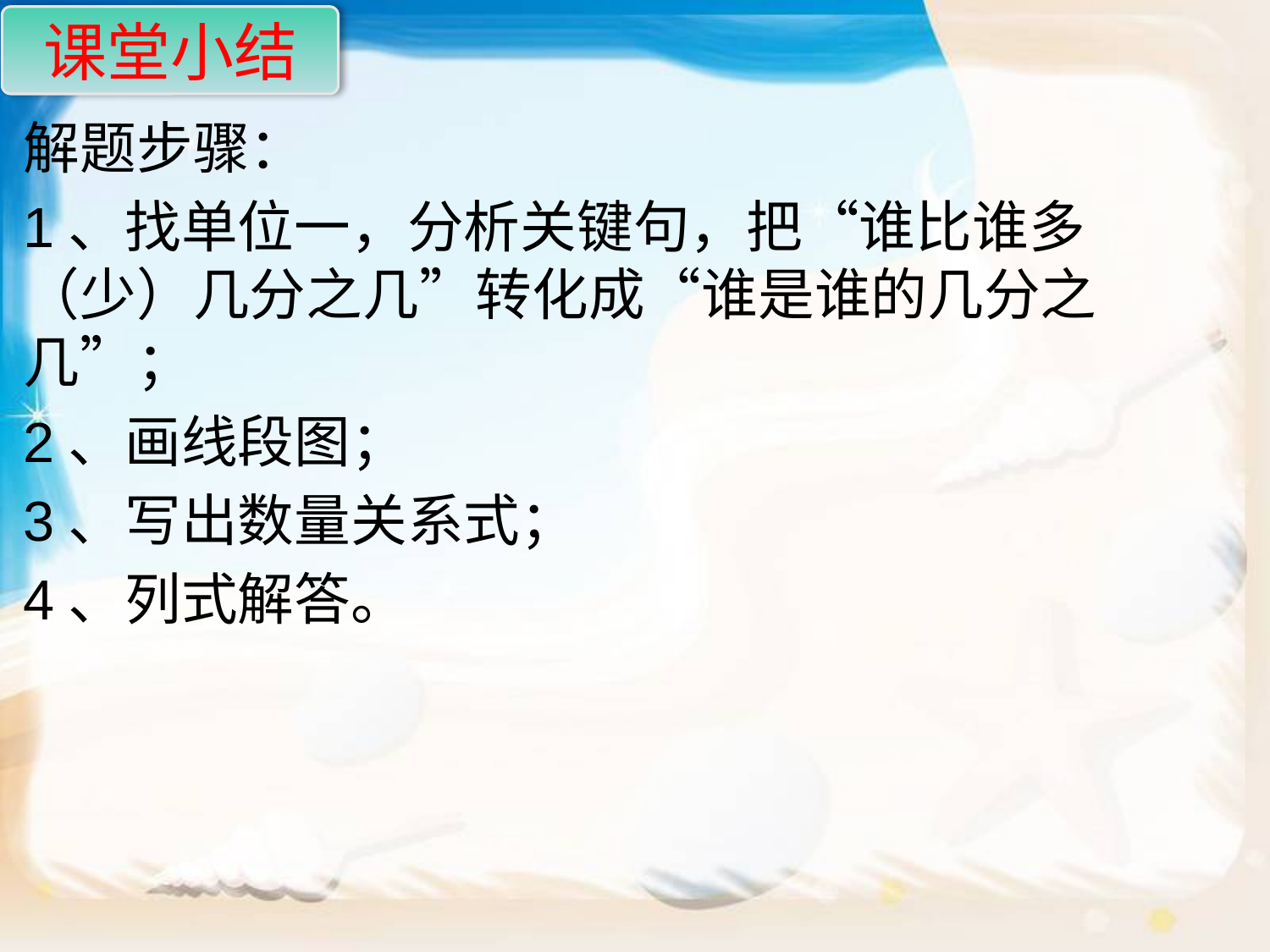

课堂小结

解题步骤：
1、找单位一，分析关键句，把“谁比谁多（少）几分之几”转化成“谁是谁的几分之几”；
2、画线段图；
3、写出数量关系式；
4、列式解答。